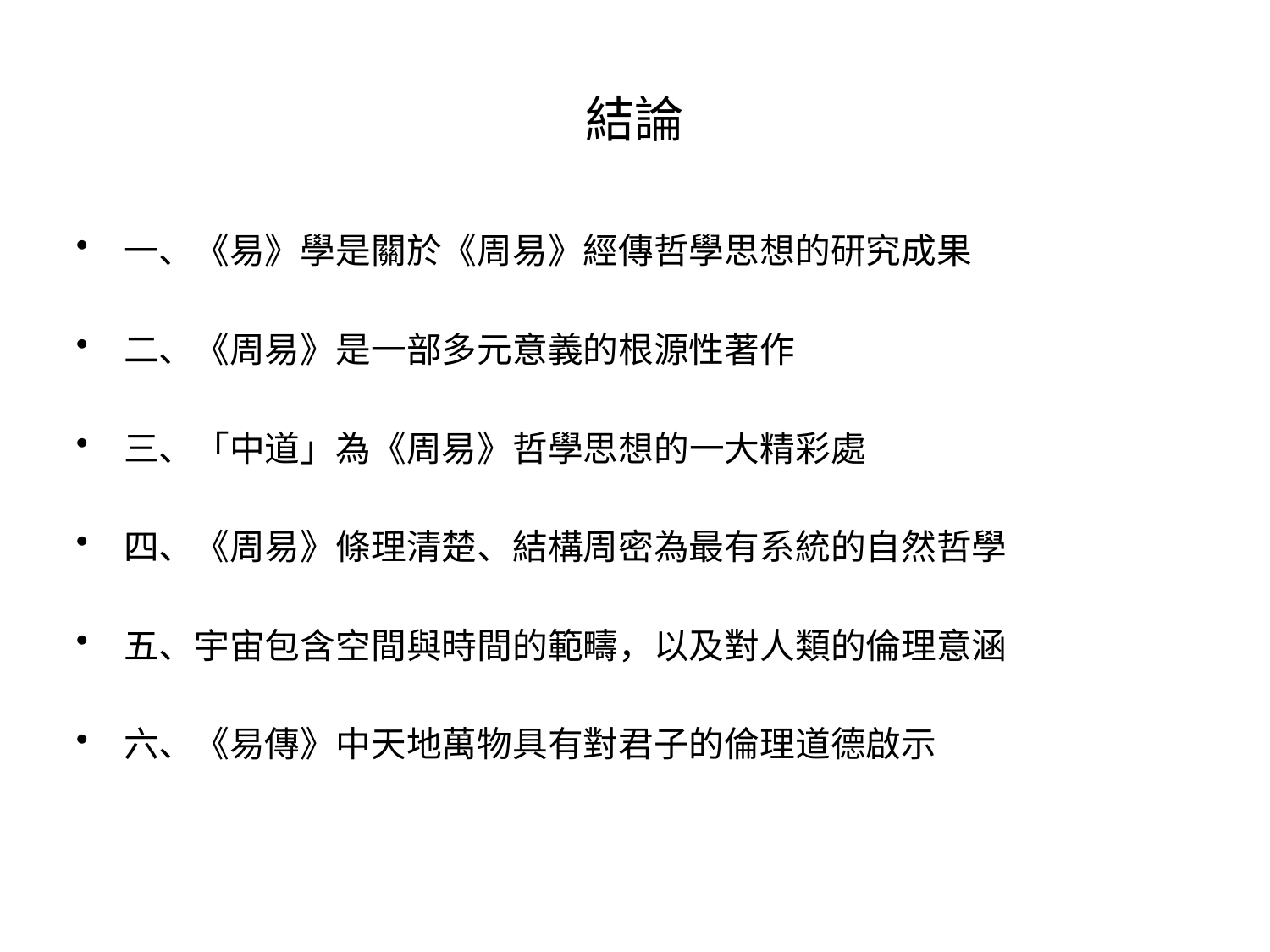

# 結論
一、《易》學是關於《周易》經傳哲學思想的研究成果

二、《周易》是一部多元意義的根源性著作

三、「中道」為《周易》哲學思想的一大精彩處

四、《周易》條理清楚、結構周密為最有系統的自然哲學

五、宇宙包含空間與時間的範疇，以及對人類的倫理意涵

六、《易傳》中天地萬物具有對君子的倫理道德啟示